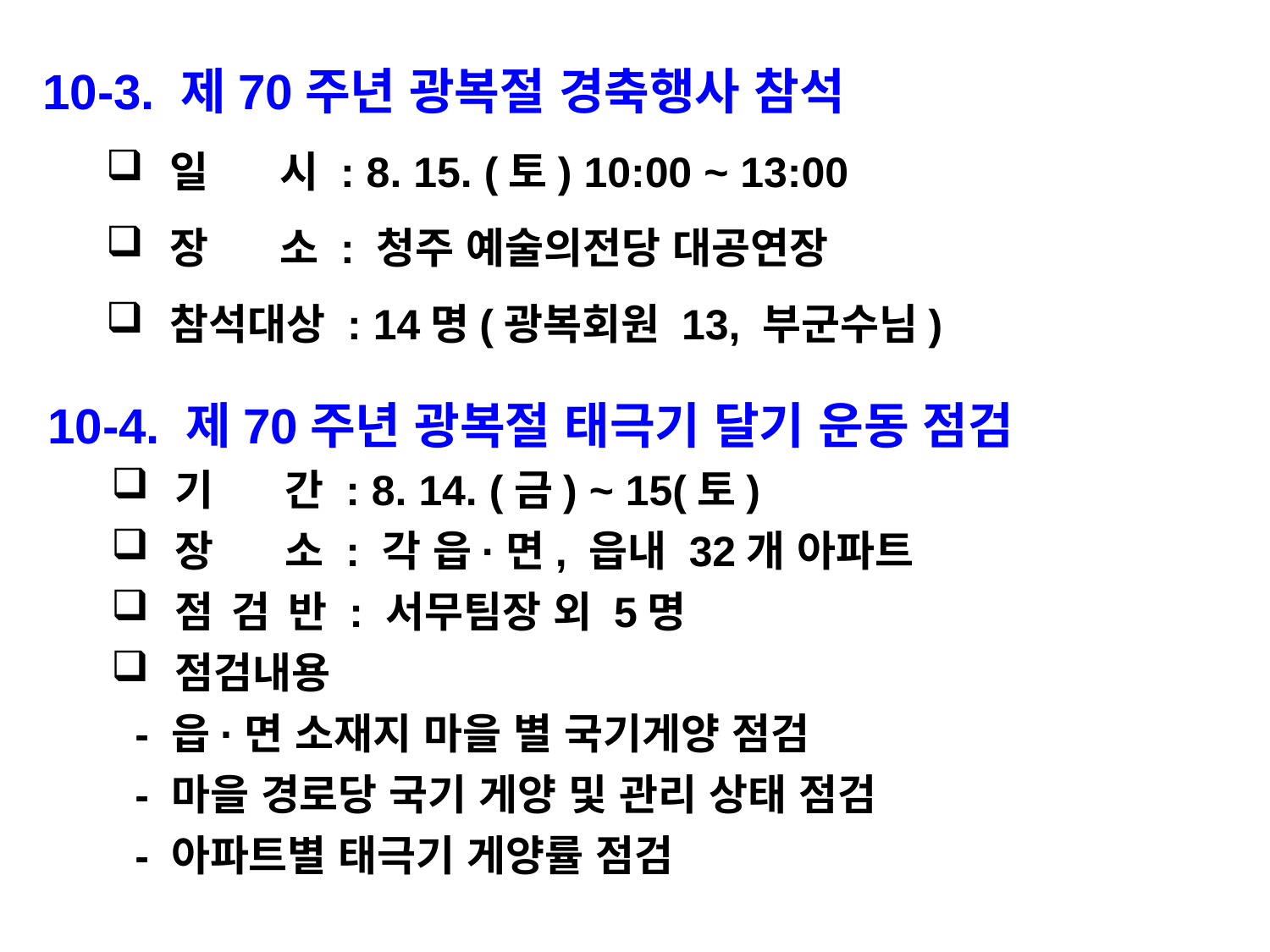

10-3. 제70주년 광복절 경축행사 참석
일      시 : 8. 15. (토) 10:00 ~ 13:00
장      소 : 청주 예술의전당 대공연장
참석대상 : 14명(광복회원 13, 부군수님)
10-4. 제70주년 광복절 태극기 달기 운동 점검
기      간 : 8. 14. (금) ~ 15(토)
장      소 : 각 읍·면, 읍내 32개 아파트
점  검  반 : 서무팀장 외 5명
점검내용
  - 읍·면 소재지 마을 별 국기게양 점검
  - 마을 경로당 국기 게양 및 관리 상태 점검
  - 아파트별 태극기 게양률 점검